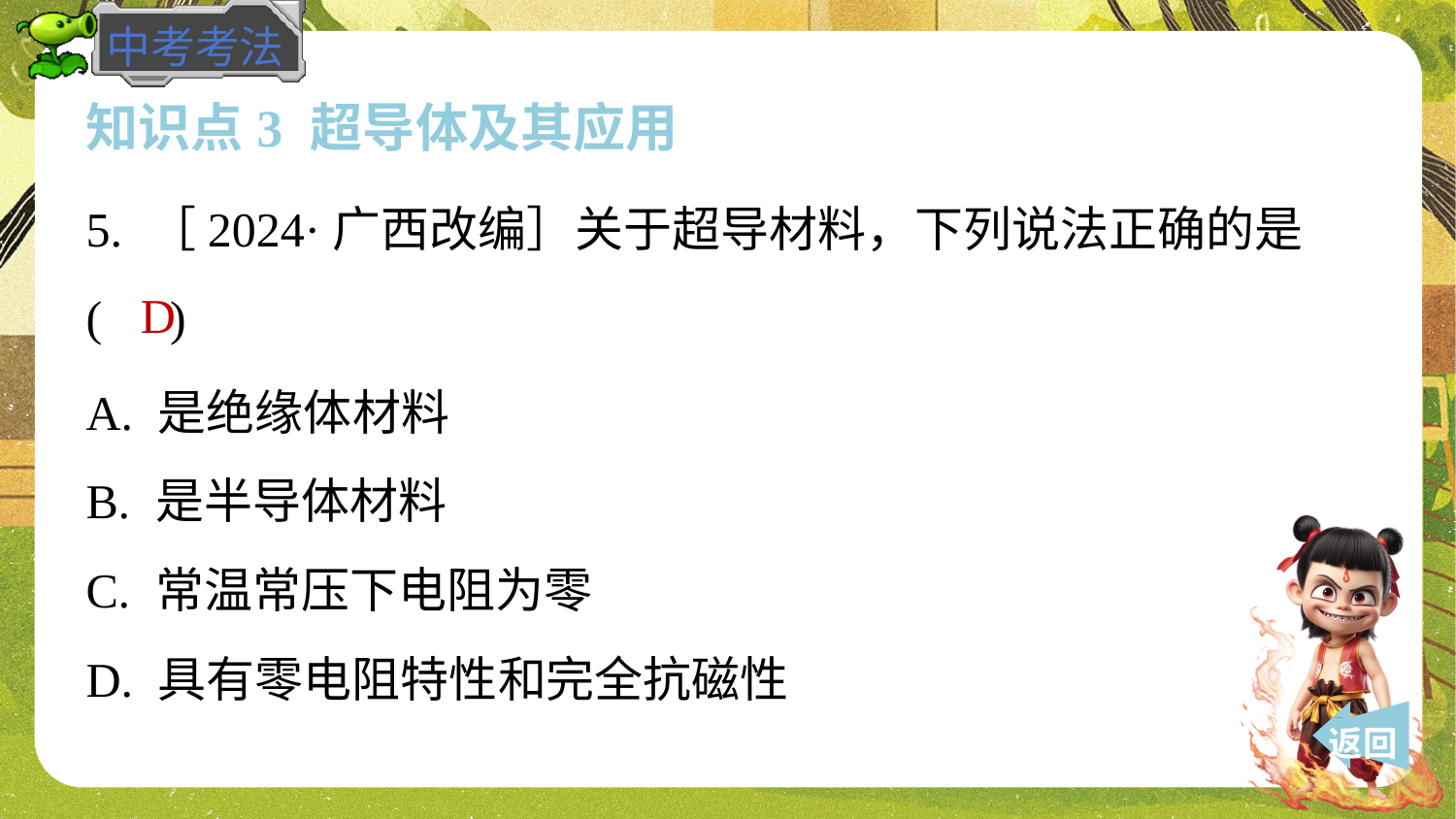

知识点3 超导体及其应用
5. ［2024·广西改编］关于超导材料，下列说法正确的是
(     )
D
A. 是绝缘体材料
B. 是半导体材料
C. 常温常压下电阻为零
D. 具有零电阻特性和完全抗磁性
 返回